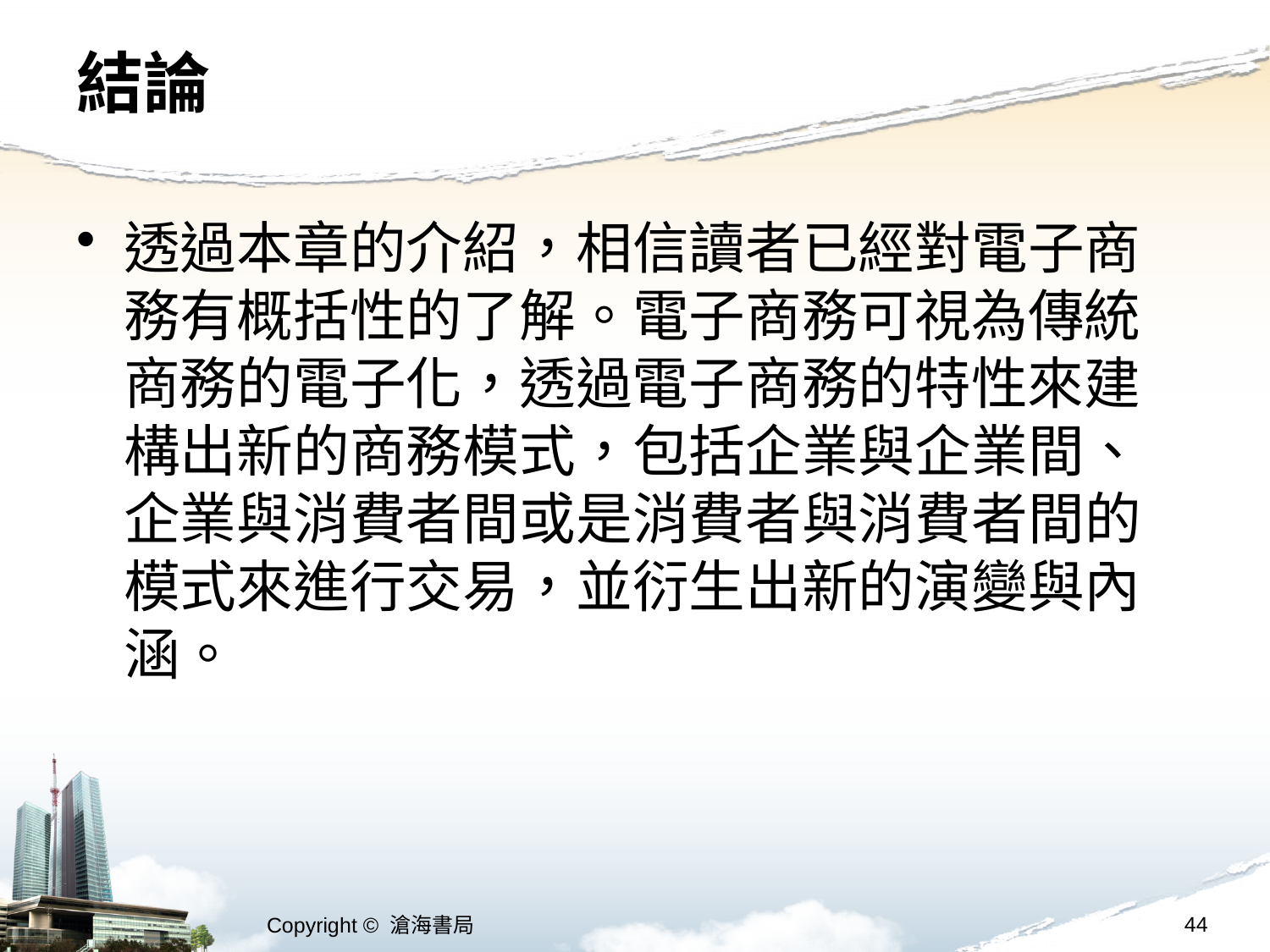

# 結論
透過本章的介紹，相信讀者已經對電子商務有概括性的了解。電子商務可視為傳統商務的電子化，透過電子商務的特性來建構出新的商務模式，包括企業與企業間、企業與消費者間或是消費者與消費者間的模式來進行交易，並衍生出新的演變與內涵。
44
Copyright © 滄海書局